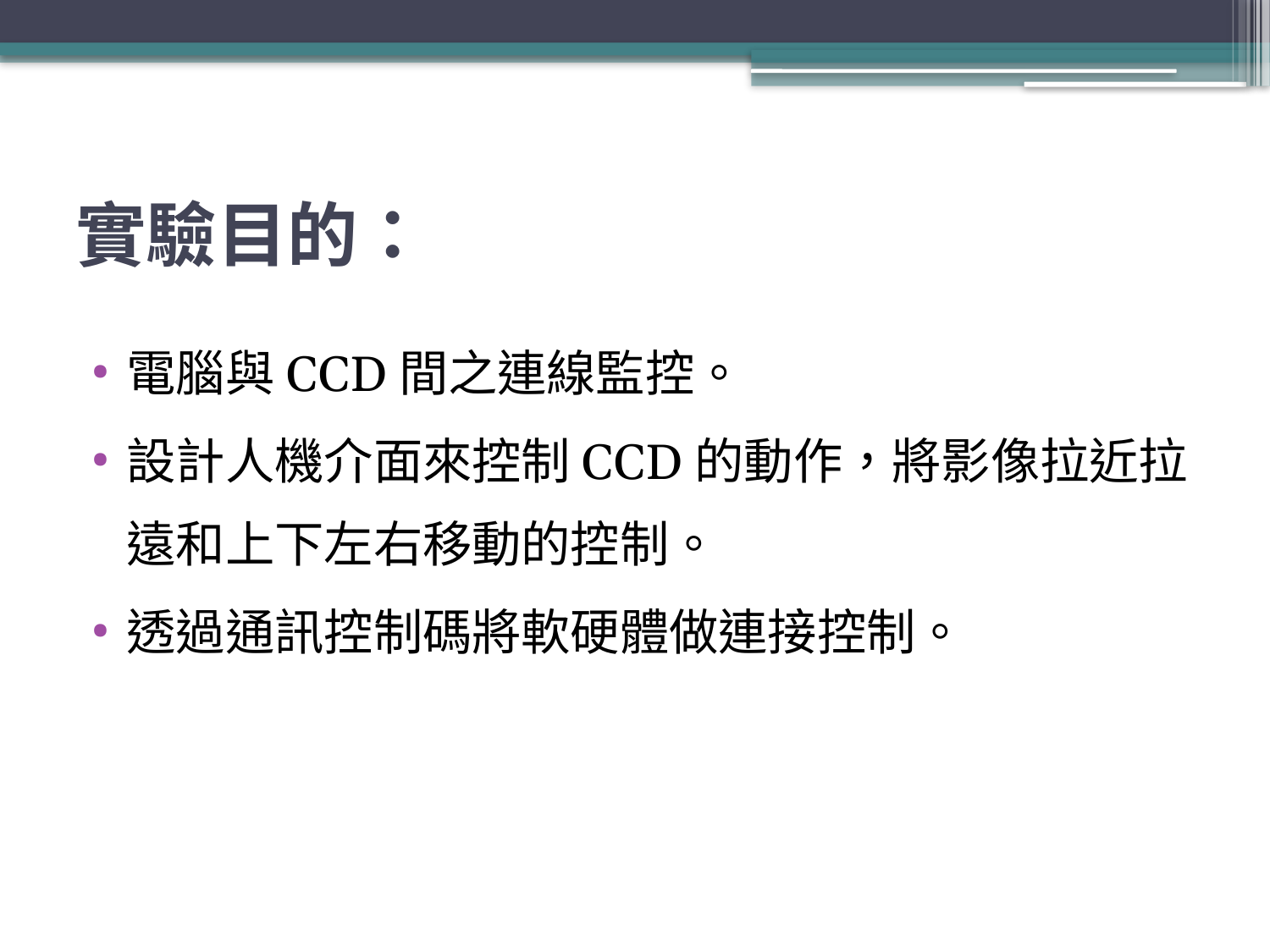

# 實驗目的：
電腦與CCD間之連線監控。
設計人機介面來控制CCD的動作，將影像拉近拉遠和上下左右移動的控制。
透過通訊控制碼將軟硬體做連接控制。